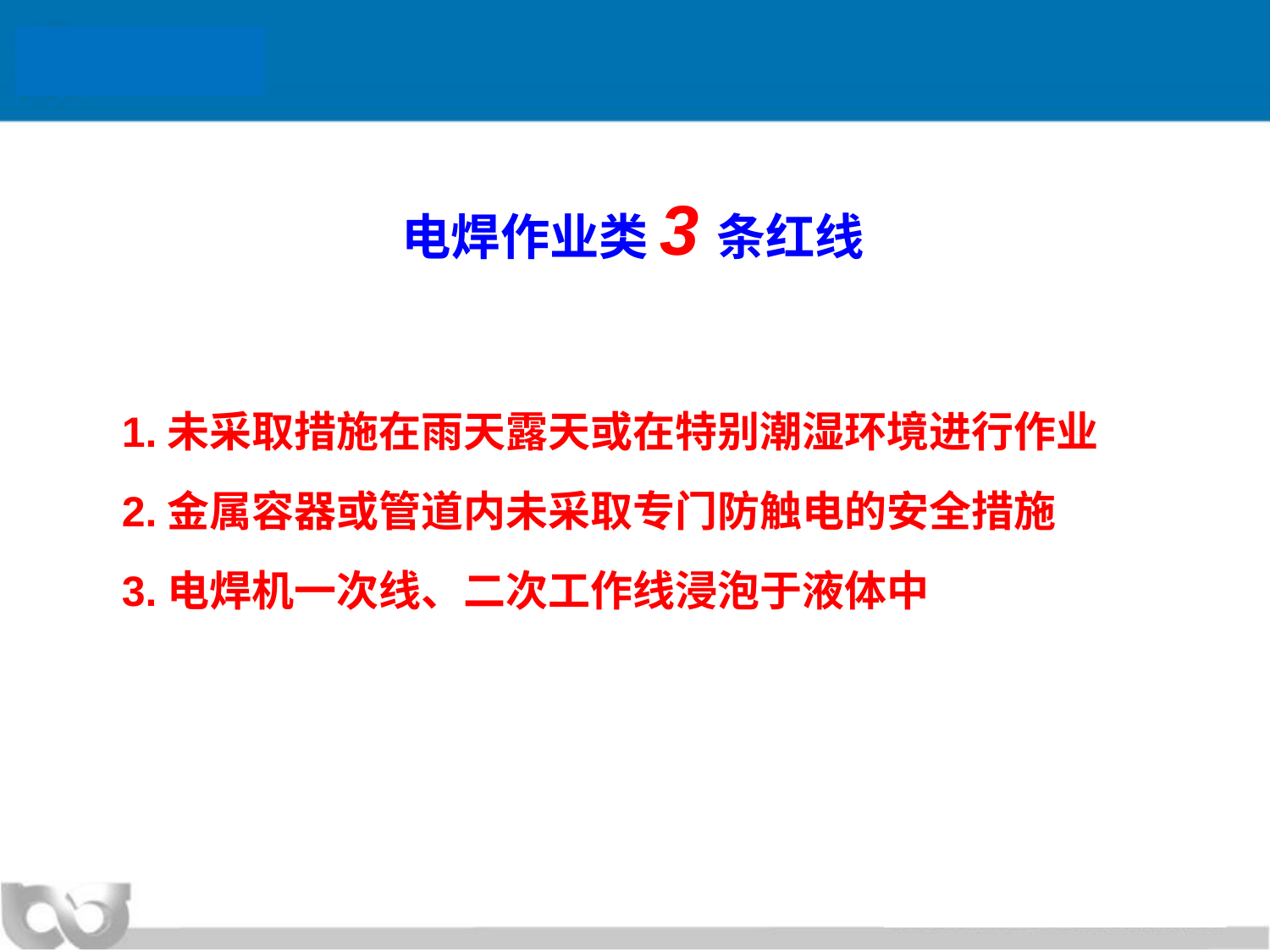

电焊作业类3条红线
# 1.未采取措施在雨天露天或在特别潮湿环境进行作业 2.金属容器或管道内未采取专门防触电的安全措施 3.电焊机一次线、二次工作线浸泡于液体中